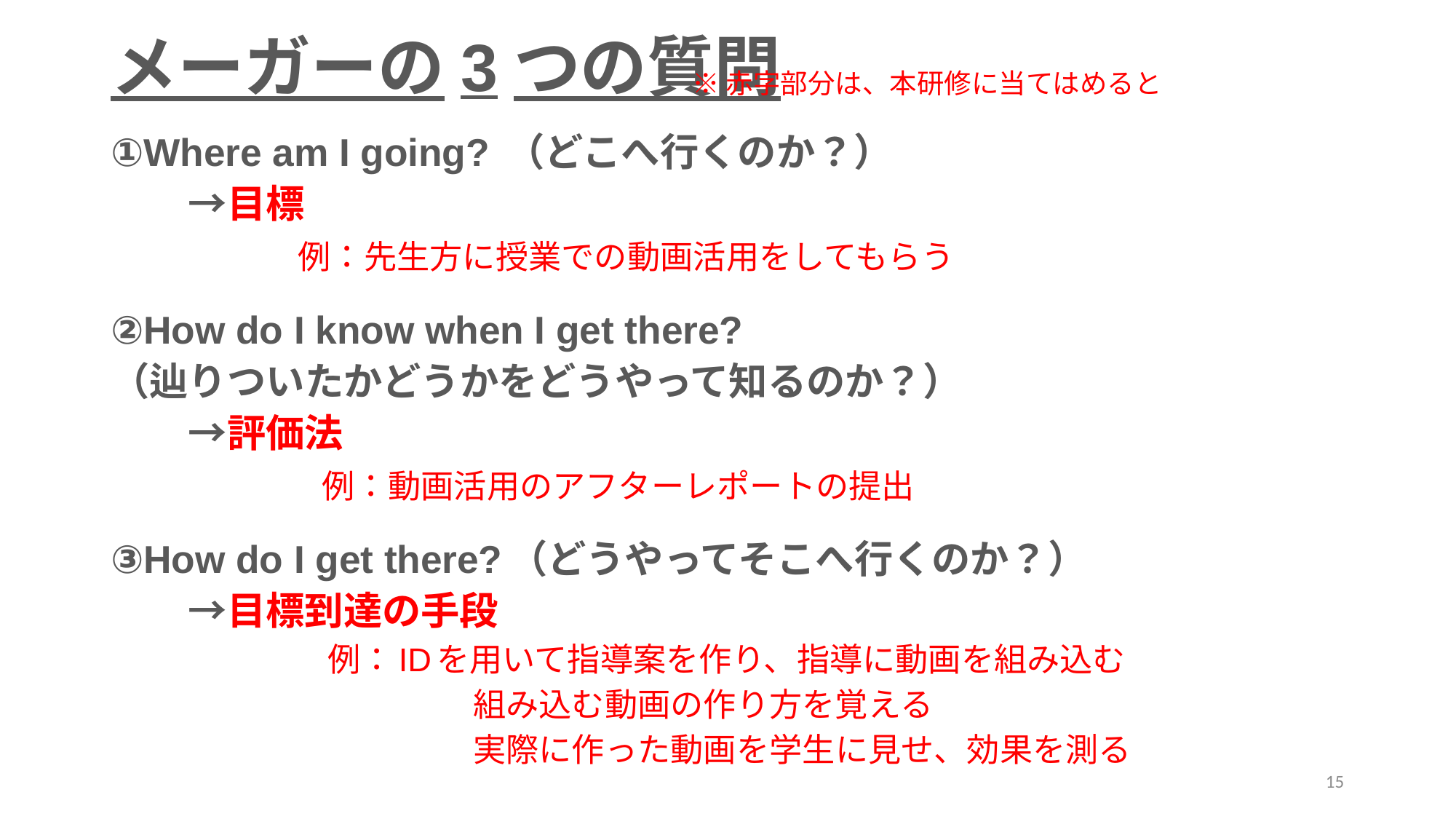

# メーガーの3つの質問
※赤字部分は、本研修に当てはめると
①Where am I going? （どこへ行くのか？）
　　→目標
   　　　　例：先生方に授業での動画活用をしてもらう

②How do I know when I get there?
（辿りついたかどうかをどうやって知るのか？）
　　→評価法
　 　　　　 例：動画活用のアフターレポートの提出

③How do I get there?（どうやってそこへ行くのか？）
　　→目標到達の手段
　　　　　　　　例：IDを用いて指導案を作り、指導に動画を組み込む
　　　　　　　　　　　組み込む動画の作り方を覚える
　　　　　　　　　　　実際に作った動画を学生に見せ、効果を測る
15